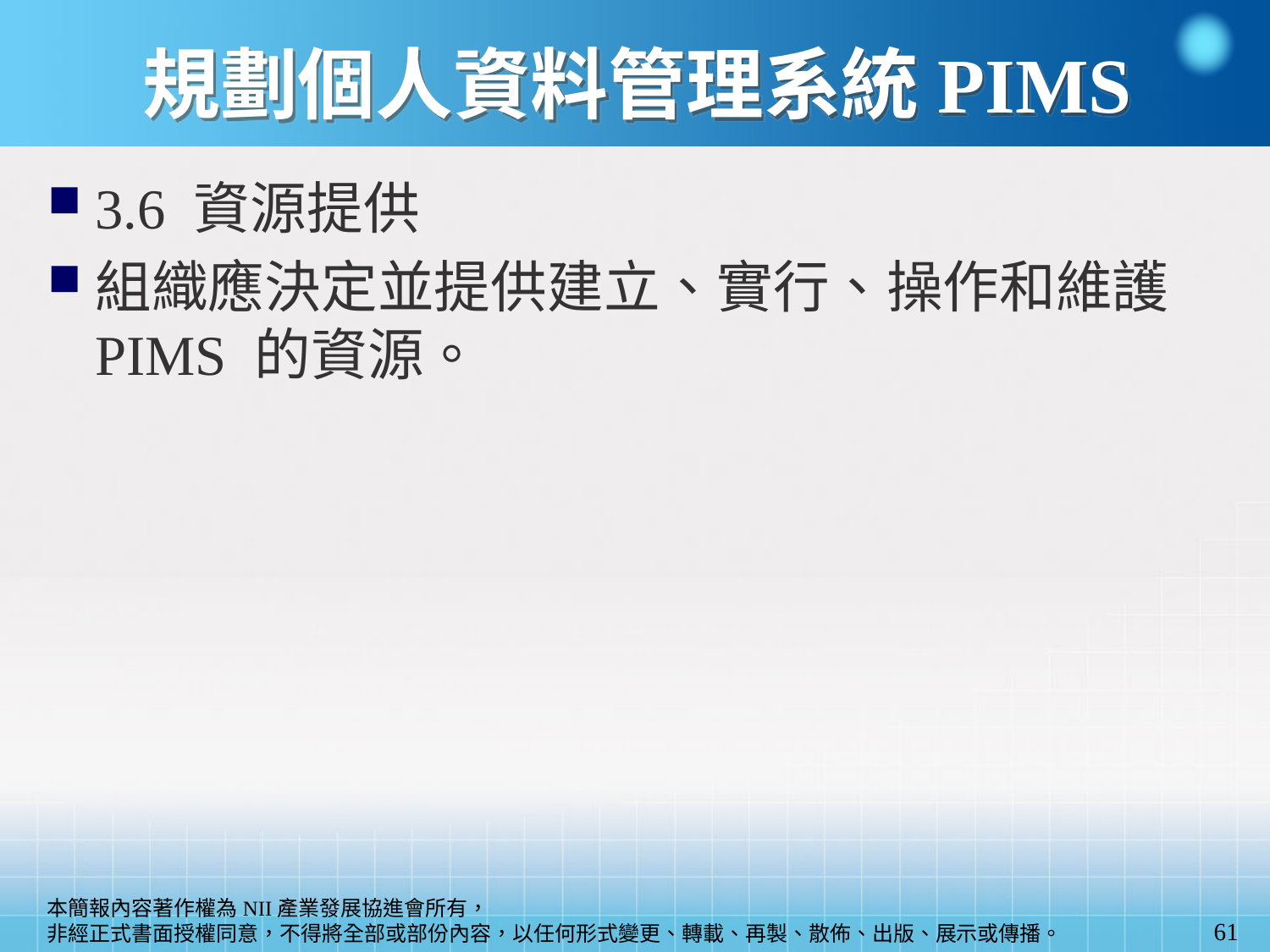

# 規劃個人資料管理系統PIMS
3.6 資源提供
組織應決定並提供建立、實行、操作和維護PIMS 的資源。
61